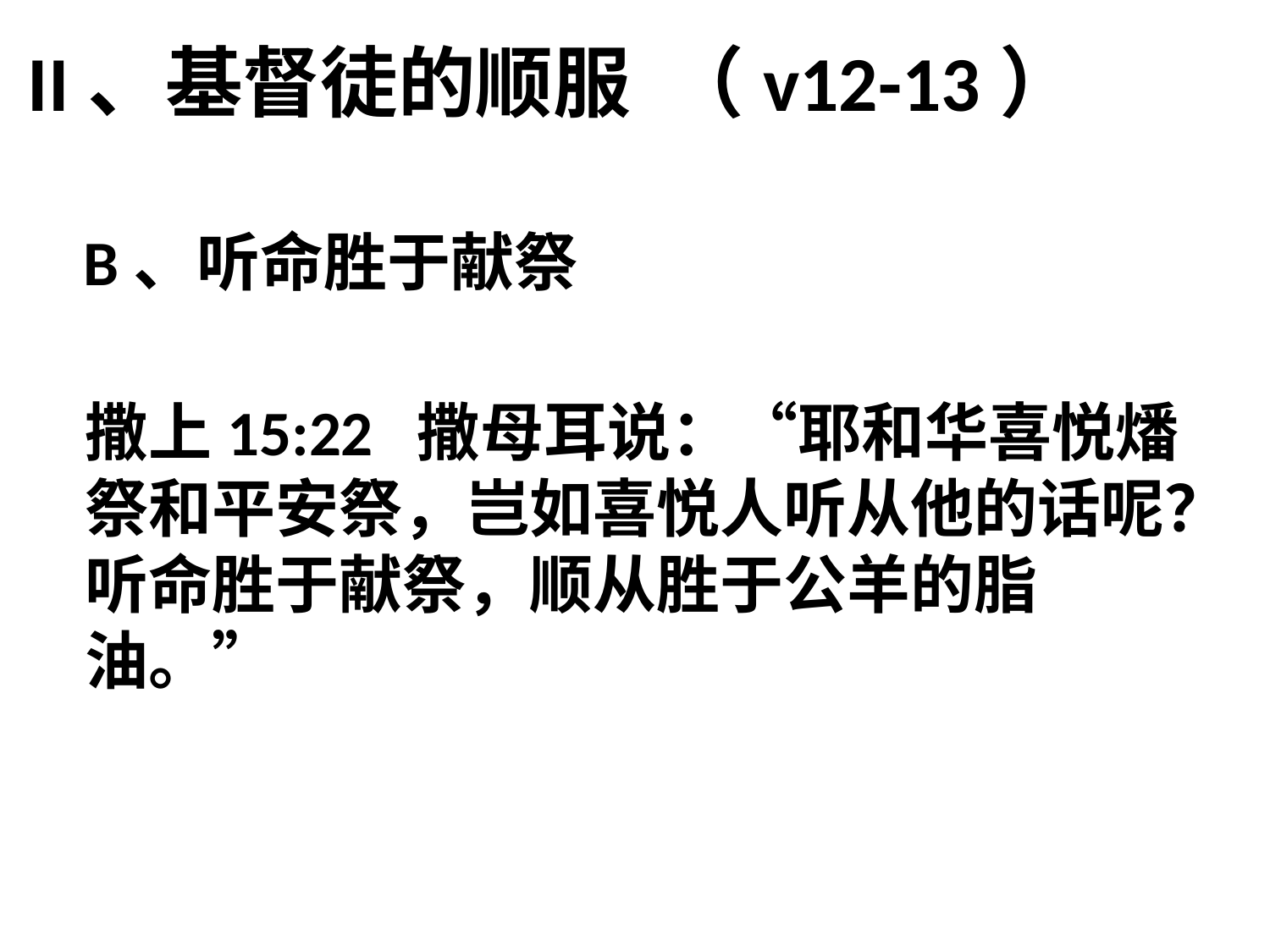

# II、基督徒的顺服  （v12-13）
B、听命胜于献祭
撒上15:22  撒母耳说：“耶和华喜悦燔祭和平安祭，岂如喜悦人听从他的话呢？听命胜于献祭，顺从胜于公羊的脂油。”